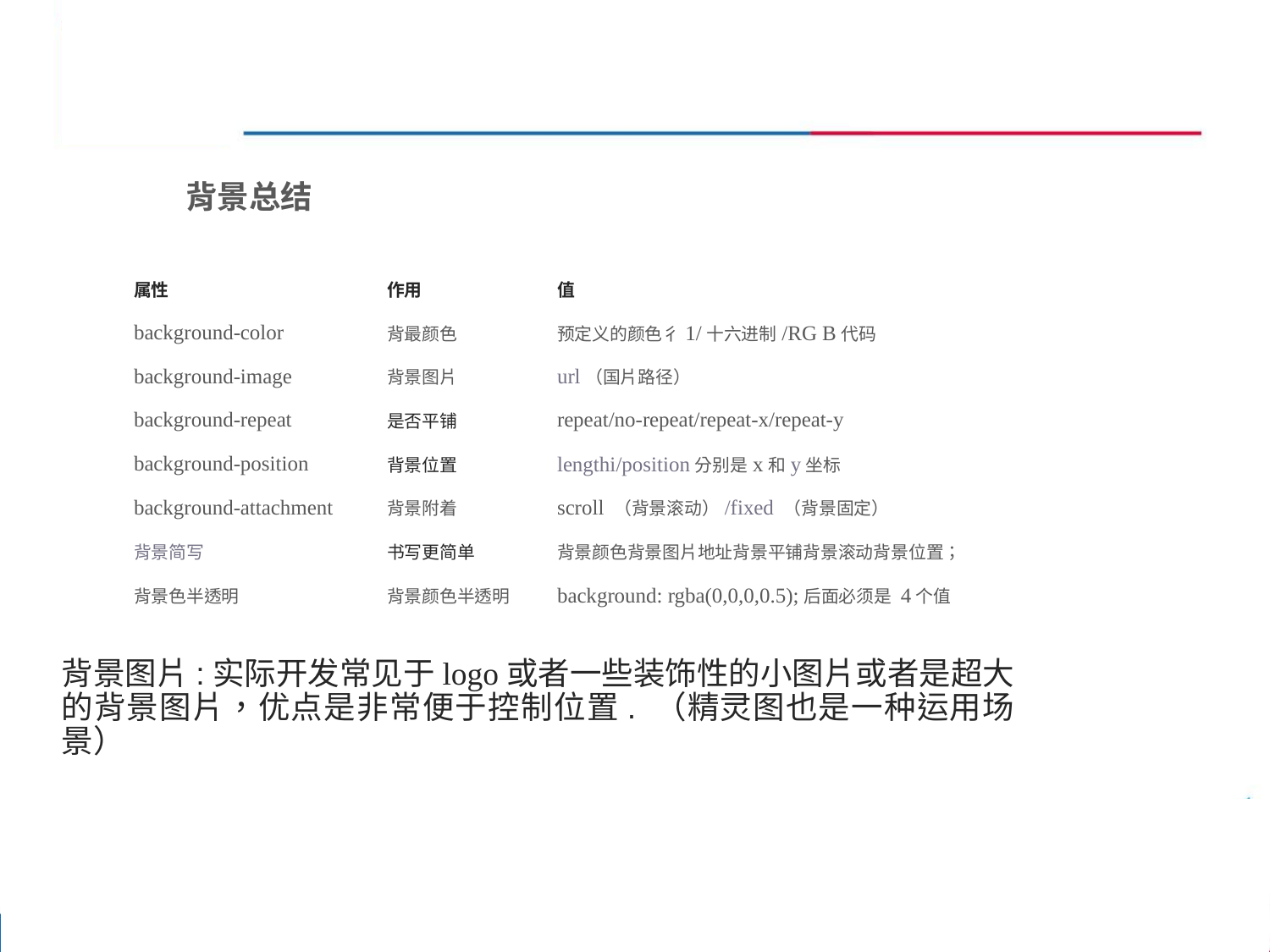

背景总结
| 属性 | 作用 | 值 |
| --- | --- | --- |
| background-color | 背最颜色 | 预定义的颜色彳1/十六进制/RG B代码 |
| background-image | 背景图片 | url（国片路径） |
| background-repeat | 是否平铺 | repeat/no-repeat/repeat-x/repeat-y |
| background-position | 背景位置 | lengthi/position分别是x和y坐标 |
| background-attachment | 背景附着 | scroll （背景滚动）/fixed （背景固定） |
| 背景简写 | 书写更简单 | 背景颜色背景图片地址背景平铺背景滚动背景位置； |
| 背景色半透明 | 背景颜色半透明 | background: rgba(0,0,0,0.5);后面必须是 4个值 |
背景图片:实际开发常见于logo或者一些装饰性的小图片或者是超大的背景图片，优点是非常便于控制位置. （精灵图也是一种运用场景）